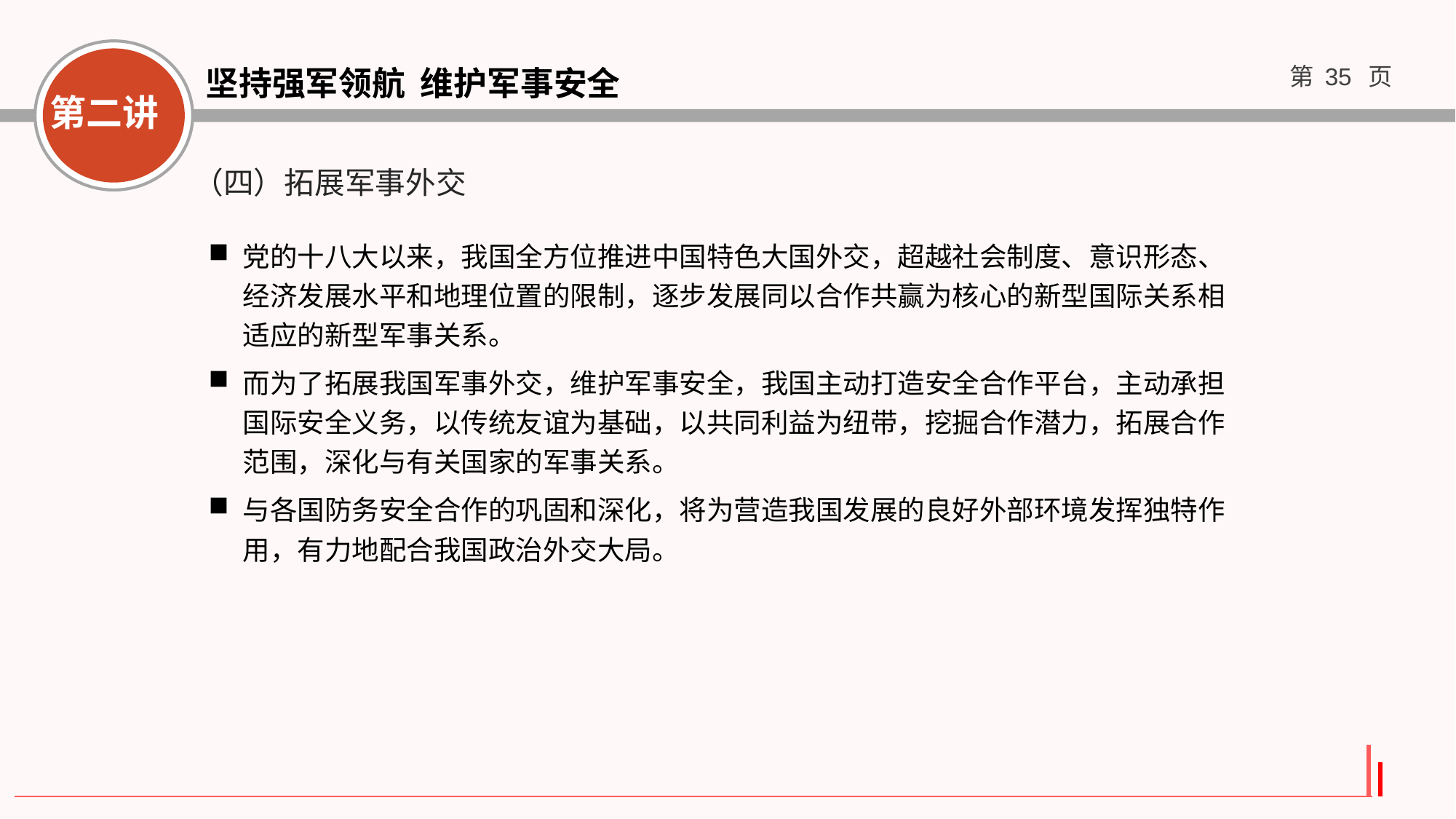

（四）拓展军事外交
党的十八大以来，我国全方位推进中国特色大国外交，超越社会制度、意识形态、经济发展水平和地理位置的限制，逐步发展同以合作共赢为核心的新型国际关系相适应的新型军事关系。
而为了拓展我国军事外交，维护军事安全，我国主动打造安全合作平台，主动承担国际安全义务，以传统友谊为基础，以共同利益为纽带，挖掘合作潜力，拓展合作范围，深化与有关国家的军事关系。
与各国防务安全合作的巩固和深化，将为营造我国发展的良好外部环境发挥独特作用，有力地配合我国政治外交大局。